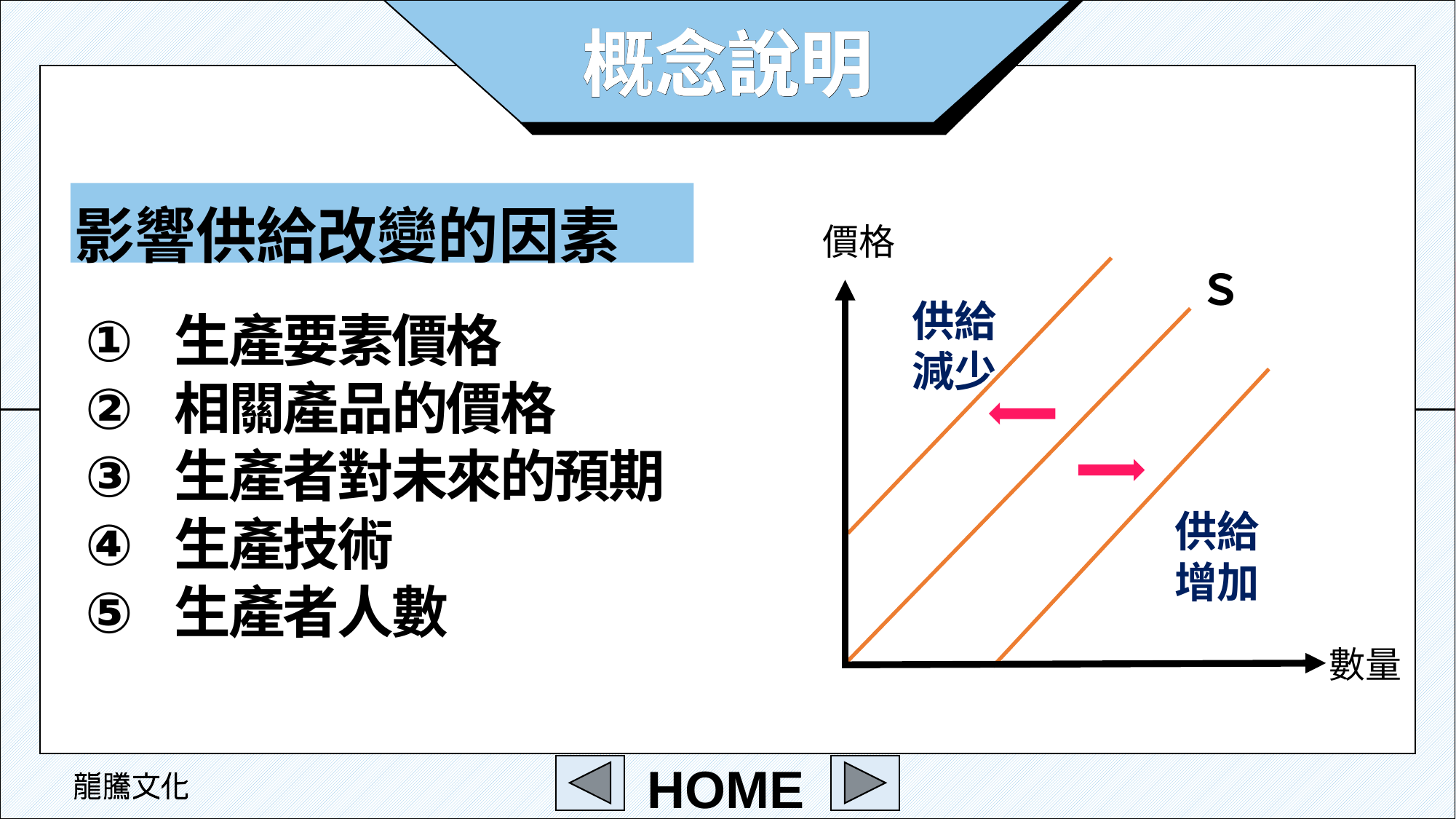

影響供給改變的因素
價格
Ｓ
供給減少
生產要素價格
相關產品的價格
生產者對未來的預期
生產技術
生產者人數

供給增加
數量